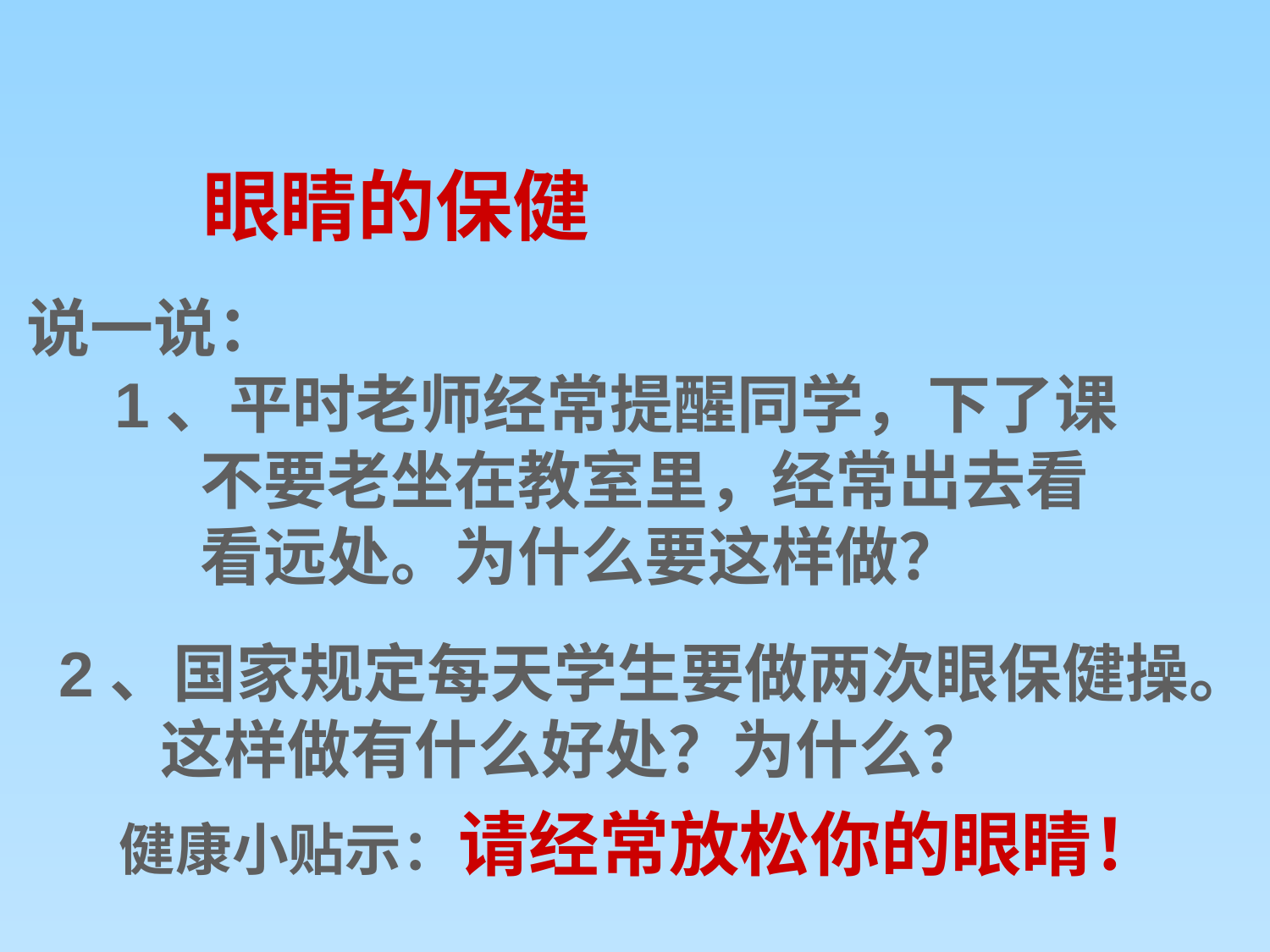

眼睛的保健
说一说：
     1、平时老师经常提醒同学，下了课
           不要老坐在教室里，经常出去看
           看远处。为什么要这样做？
2、国家规定每天学生要做两次眼保健操。
      这样做有什么好处？为什么？
健康小贴示：请经常放松你的眼睛！